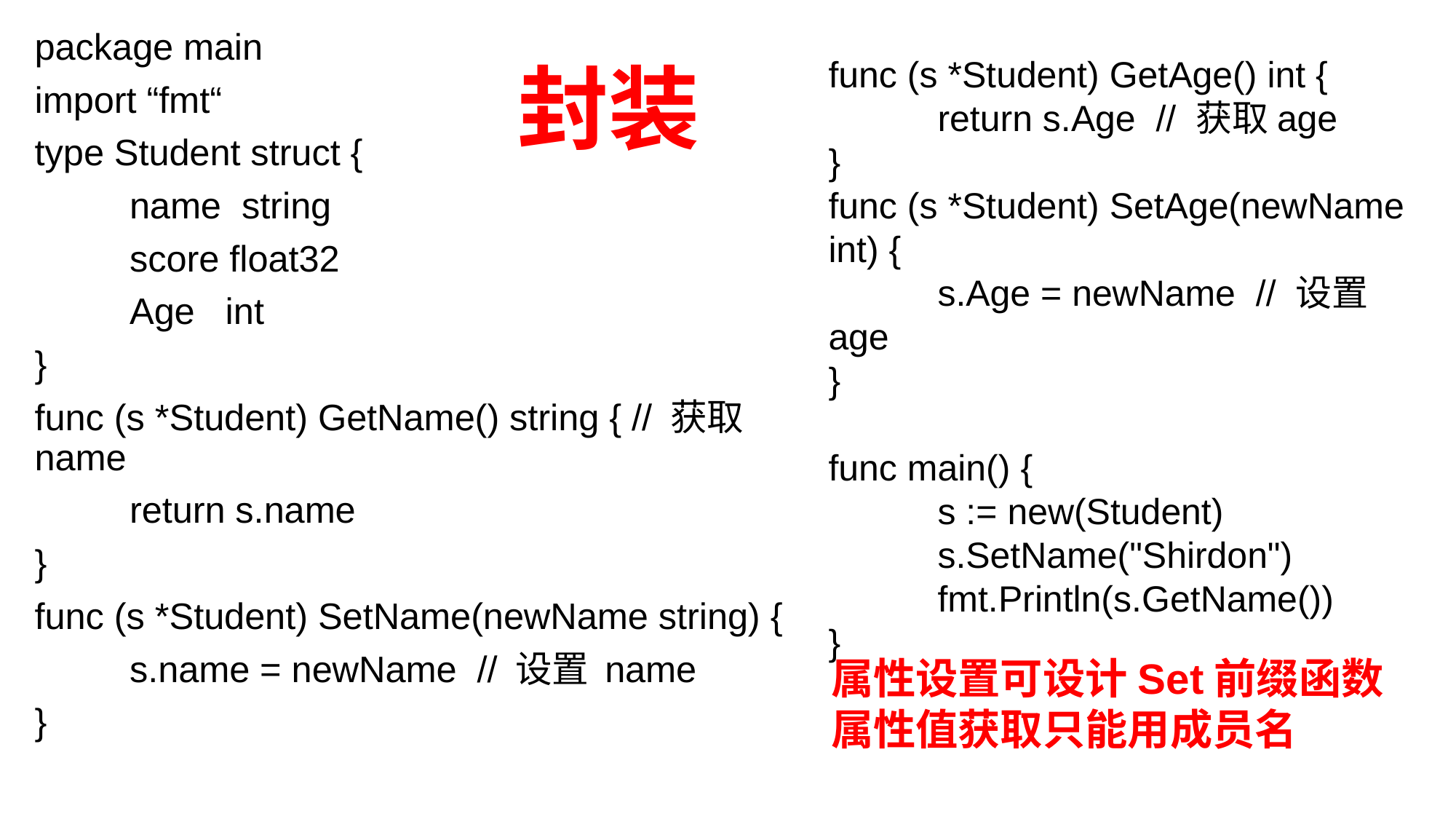

package main
import “fmt“
type Student struct {
	name  string
	score float32
	Age   int
}
func (s *Student) GetName() string { // 获取 name
	return s.name
}
func (s *Student) SetName(newName string) {
	s.name = newName  // 设置 name
}
封装
func (s *Student) GetAge() int {
	return s.Age  // 获取age
}
func (s *Student) SetAge(newName int) {
	s.Age = newName  // 设置age
}

func main() {
	s := new(Student)
	s.SetName("Shirdon")
	fmt.Println(s.GetName())
}
属性设置可设计Set前缀函数
属性值获取只能用成员名